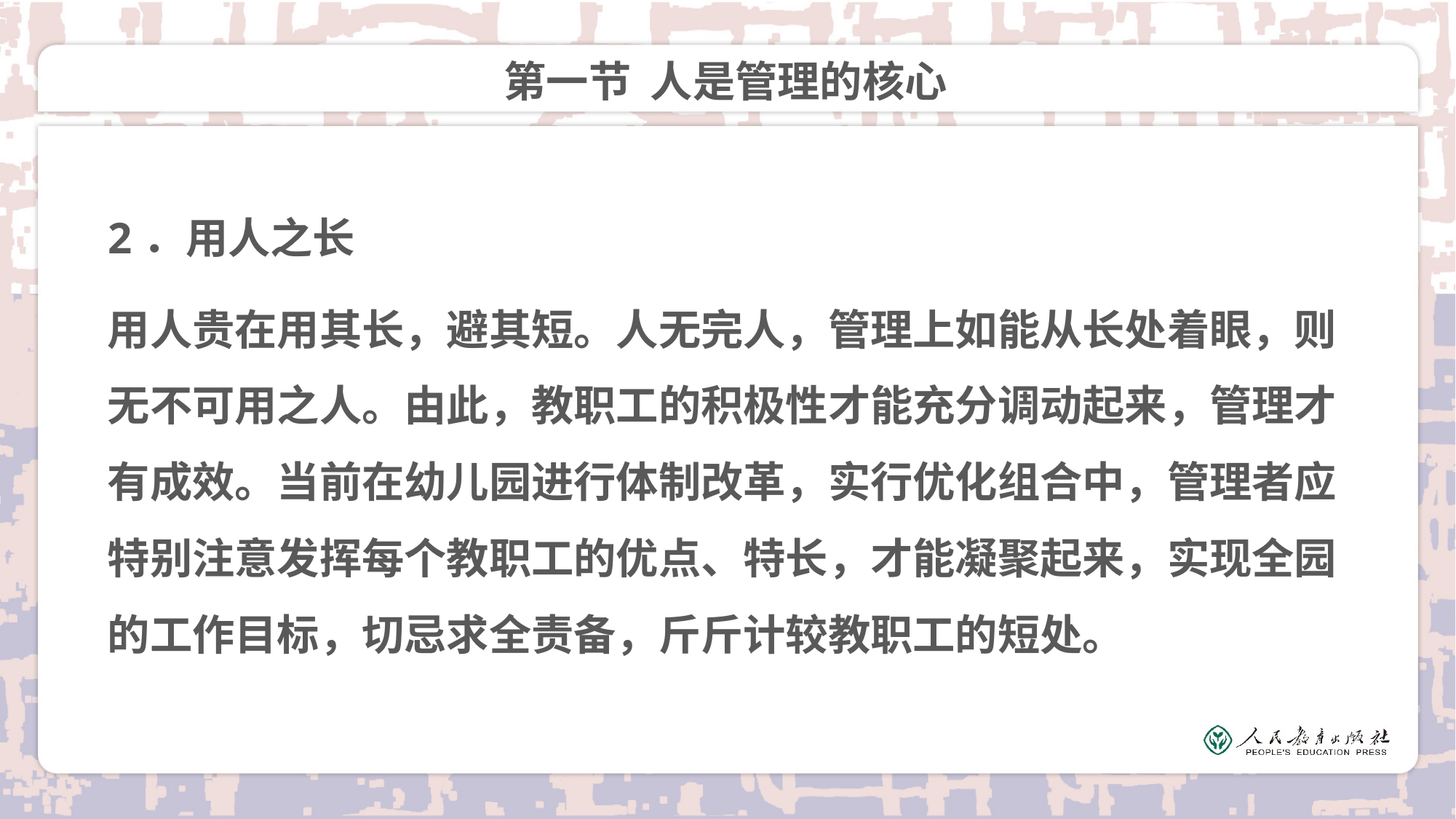

# 第一节  人是管理的核心
2．用人之长
用人贵在用其长，避其短。人无完人，管理上如能从长处着眼，则无不可用之人。由此，教职工的积极性才能充分调动起来，管理才有成效。当前在幼儿园进行体制改革，实行优化组合中，管理者应特别注意发挥每个教职工的优点、特长，才能凝聚起来，实现全园的工作目标，切忌求全责备，斤斤计较教职工的短处。